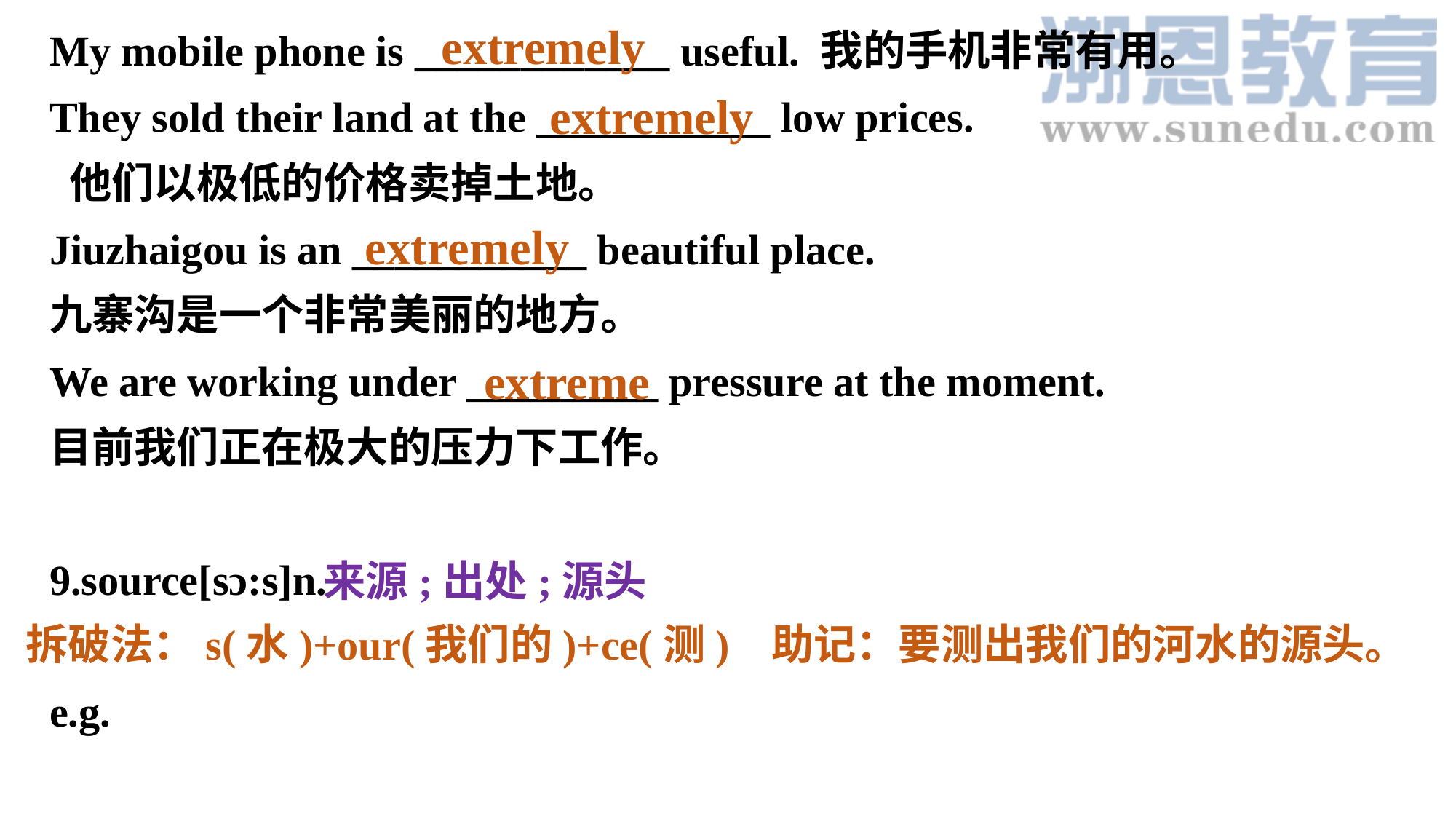

extremely
My mobile phone is ____________ useful. 我的手机非常有用。
They sold their land at the ___________ low prices.
 他们以极低的价格卖掉土地。
Jiuzhaigou is an ___________ beautiful place.
九寨沟是一个非常美丽的地方。
We are working under _________ pressure at the moment.
目前我们正在极大的压力下工作。

9.source[sɔ:s]n.

e.g.
extremely
extremely
extreme
来源;出处;源头
拆破法：s(水)+our(我们的)+ce(测)   助记：要测出我们的河水的源头。